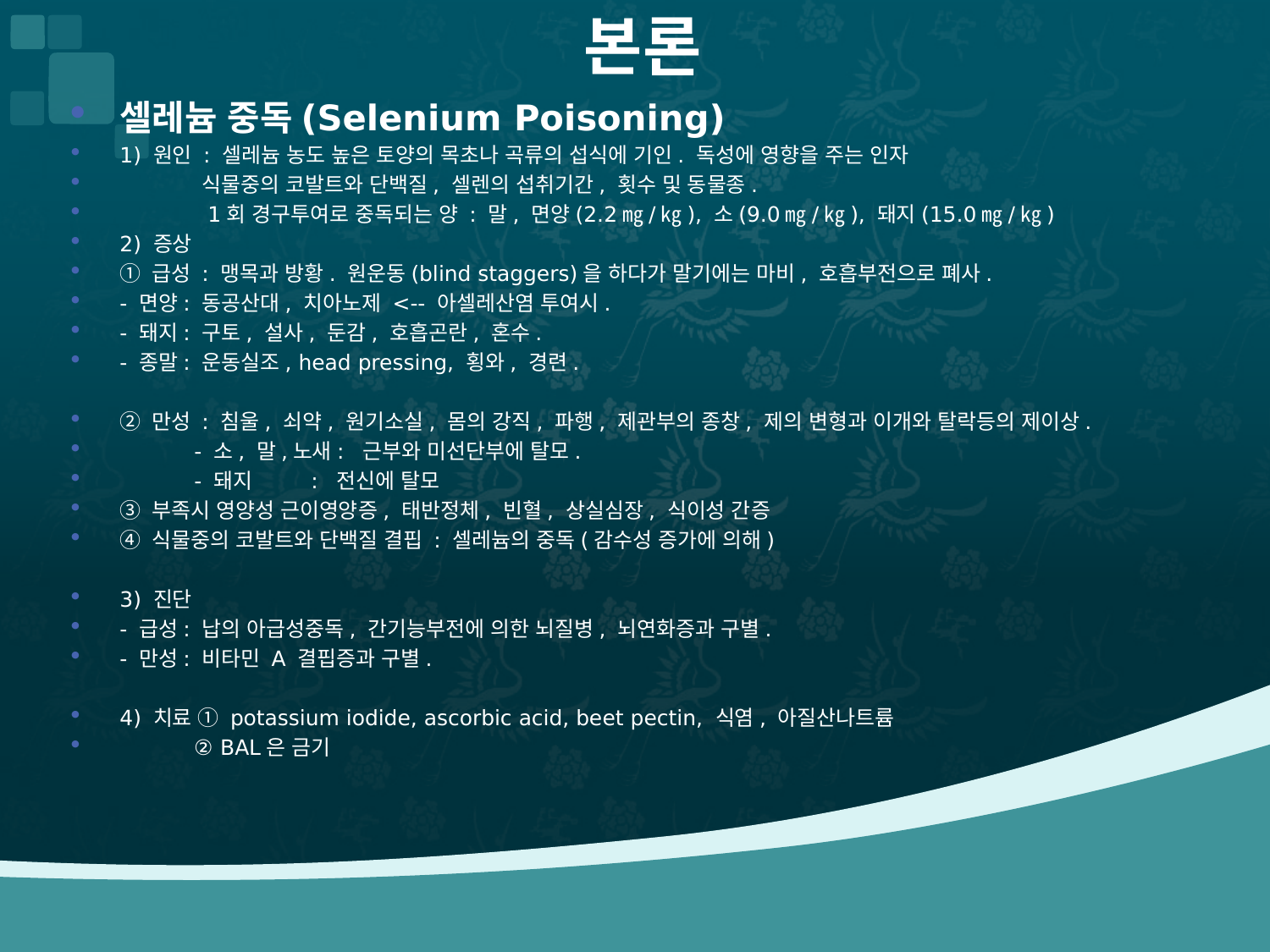

# 본론
셀레늄 중독(Selenium Poisoning)
1) 원인 : 셀레늄 농도 높은 토양의 목초나 곡류의 섭식에 기인. 독성에 영향을 주는 인자
             식물중의 코발트와 단백질, 셀렌의 섭취기간, 횟수 및 동물종.
             1회 경구투여로 중독되는 양 : 말, 면양(2.2㎎/㎏), 소(9.0㎎/㎏), 돼지(15.0㎎/㎏)
2) 증상
① 급성 : 맹목과 방황. 원운동(blind staggers)을 하다가 말기에는 마비, 호흡부전으로 폐사.
- 면양: 동공산대, 치아노제 <-- 아셀레산염 투여시.
- 돼지: 구토, 설사, 둔감, 호흡곤란, 혼수.
- 종말: 운동실조, head pressing, 횡와, 경련.

② 만성 : 침울, 쇠약, 원기소실, 몸의 강직, 파행, 제관부의 종창, 제의 변형과 이개와 탈락등의 제이상.
           - 소, 말,노새:  근부와 미선단부에 탈모.
           - 돼지         :  전신에 탈모
③ 부족시 영양성 근이영양증, 태반정체, 빈혈, 상실심장, 식이성 간증
④ 식물중의 코발트와 단백질 결핍 : 셀레늄의 중독(감수성 증가에 의해)

3) 진단
- 급성: 납의 아급성중독, 간기능부전에 의한 뇌질병, 뇌연화증과 구별.
- 만성: 비타민 A 결핍증과 구별.

4) 치료 ① potassium iodide, ascorbic acid, beet pectin, 식염, 아질산나트륨
           ② BAL은 금기